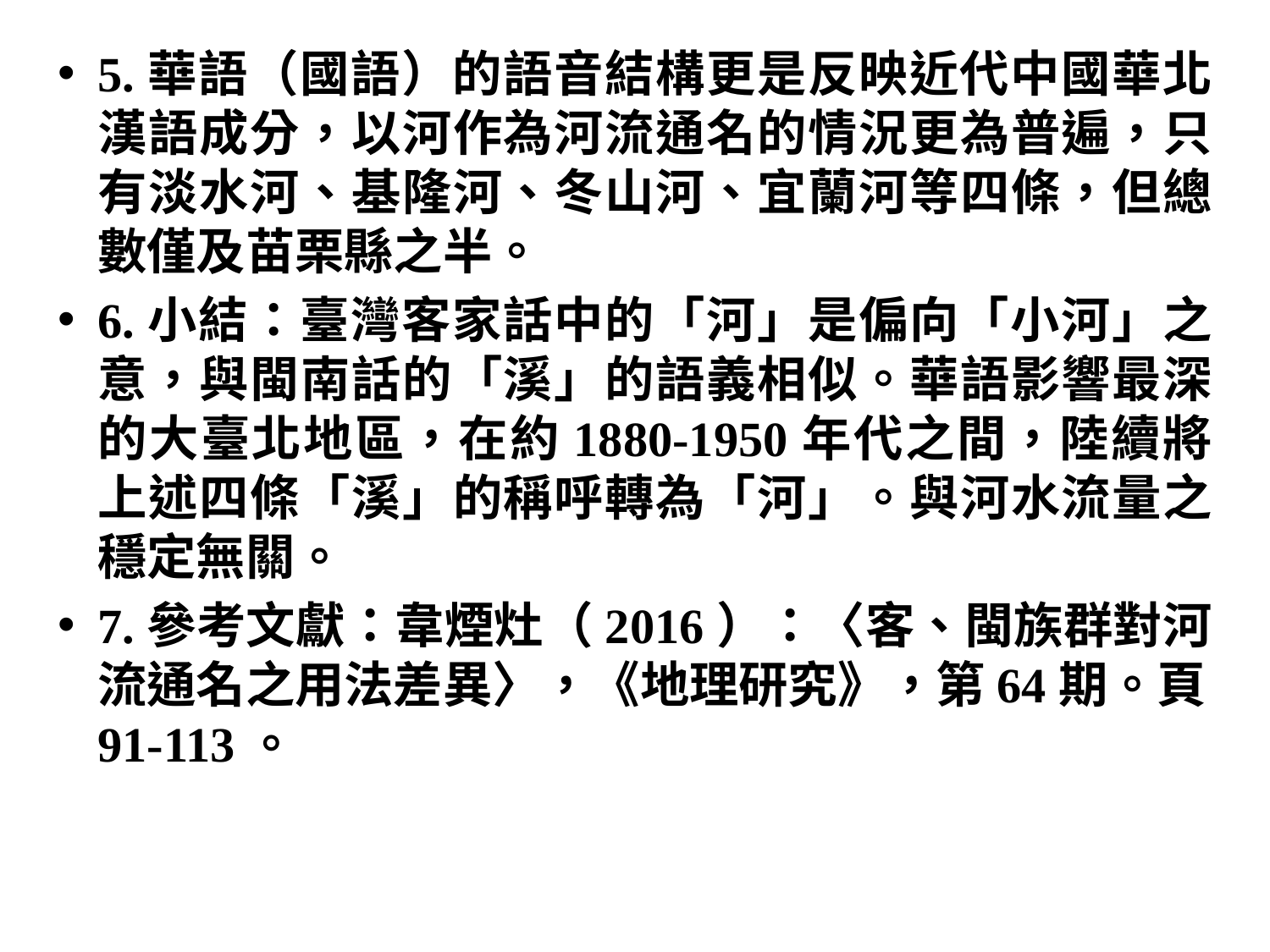

5.華語（國語）的語音結構更是反映近代中國華北漢語成分，以河作為河流通名的情況更為普遍，只有淡水河、基隆河、冬山河、宜蘭河等四條，但總數僅及苗栗縣之半。
6.小結：臺灣客家話中的「河」是偏向「小河」之意，與閩南話的「溪」的語義相似。華語影響最深的大臺北地區，在約1880-1950年代之間，陸續將上述四條「溪」的稱呼轉為「河」。與河水流量之穩定無關。
7.參考文獻：韋煙灶（2016）：〈客、閩族群對河流通名之用法差異〉，《地理研究》，第64期。頁91-113。